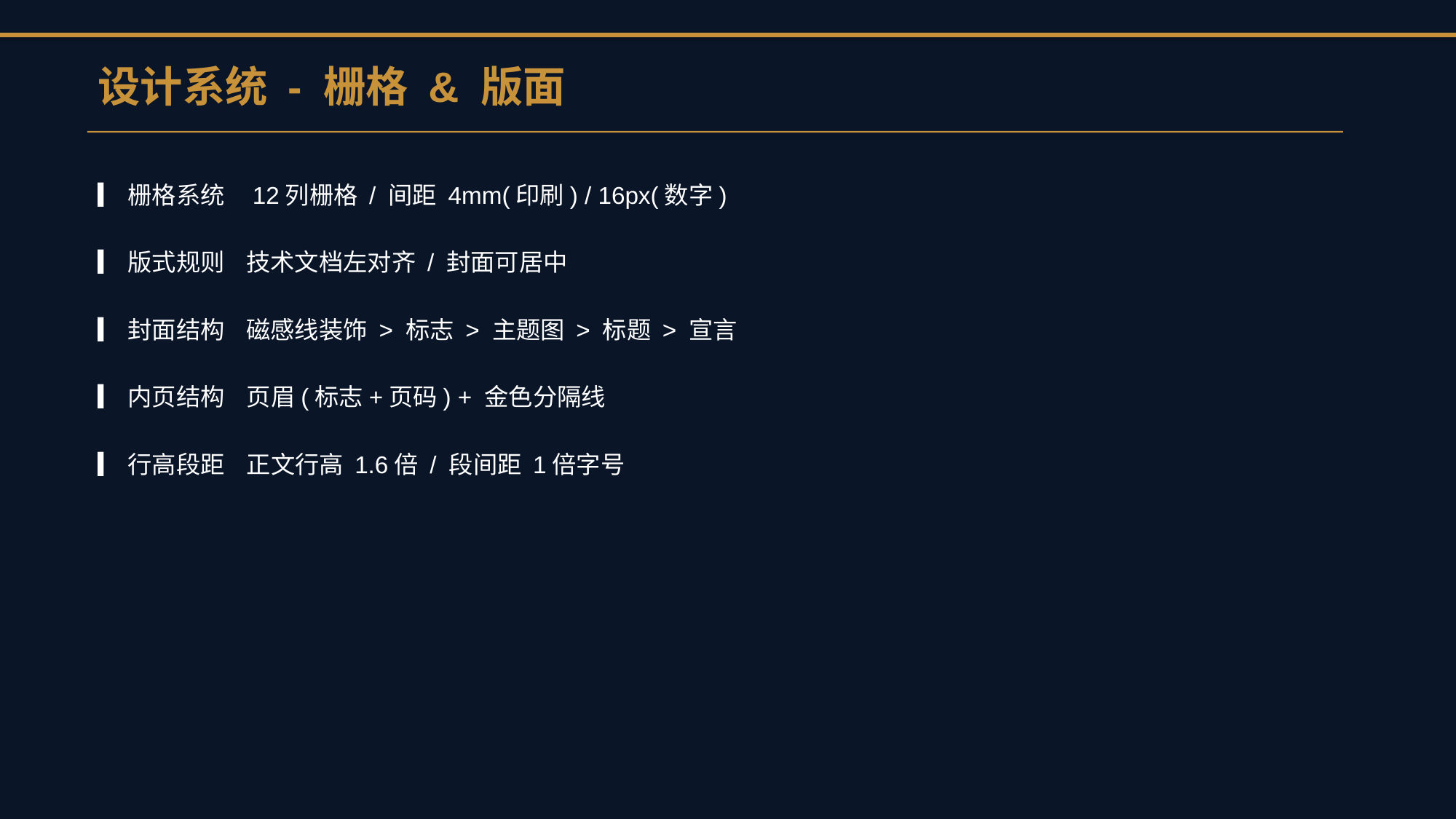

设计系统 - 栅格 & 版面

▎栅格系统    12列栅格 / 间距 4mm(印刷) / 16px(数字)

▎版式规则    技术文档左对齐 / 封面可居中

▎封面结构    磁感线装饰 > 标志 > 主题图 > 标题 > 宣言

▎内页结构    页眉(标志+页码) + 金色分隔线

▎行高段距    正文行高 1.6倍 / 段间距 1倍字号